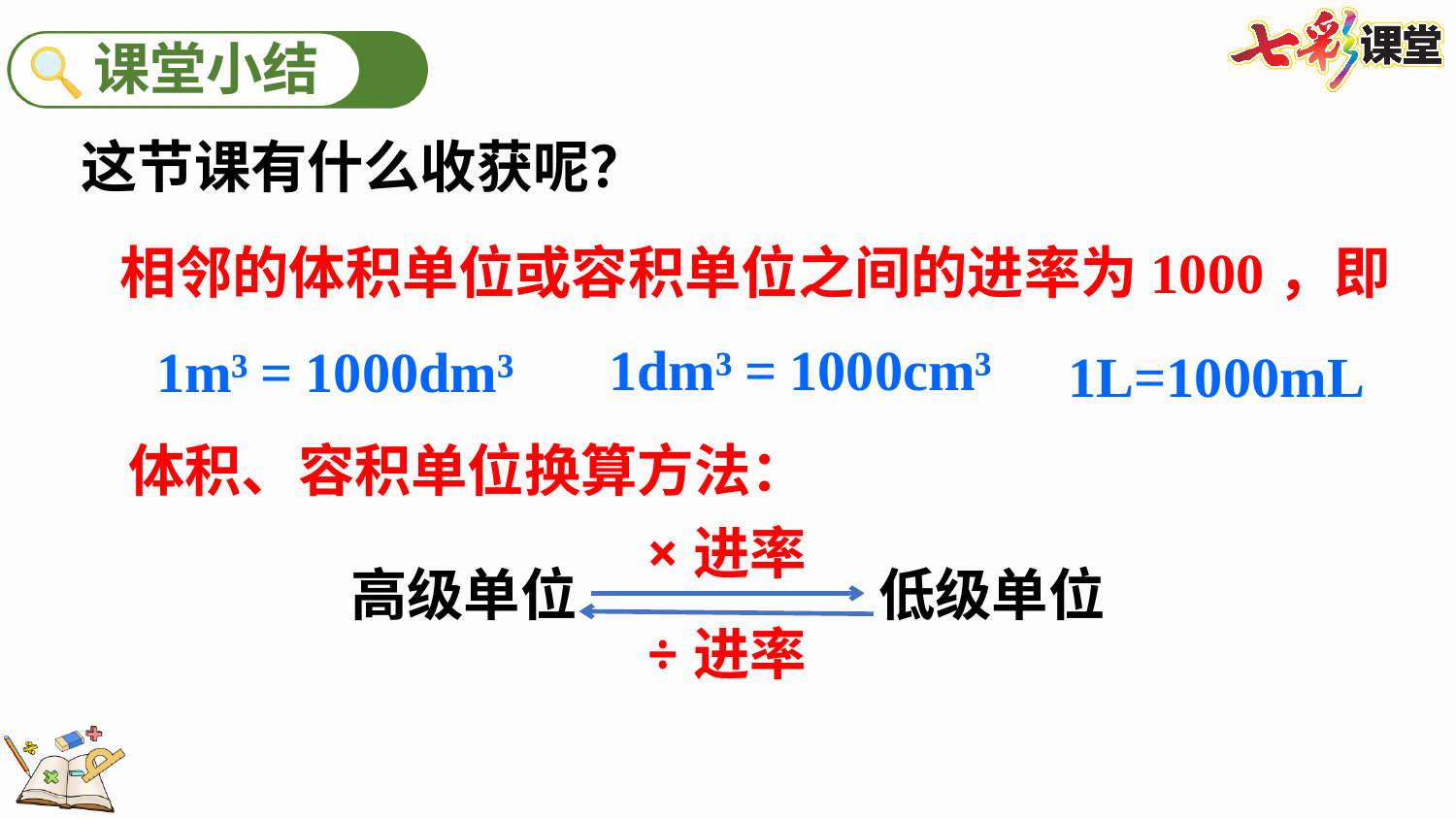

这节课有什么收获呢？
相邻的体积单位或容积单位之间的进率为1000，即
1dm³=1000cm³
1m³=1000dm³
1L=1000mL
体积、容积单位换算方法：
×进率
高级单位
低级单位
÷进率